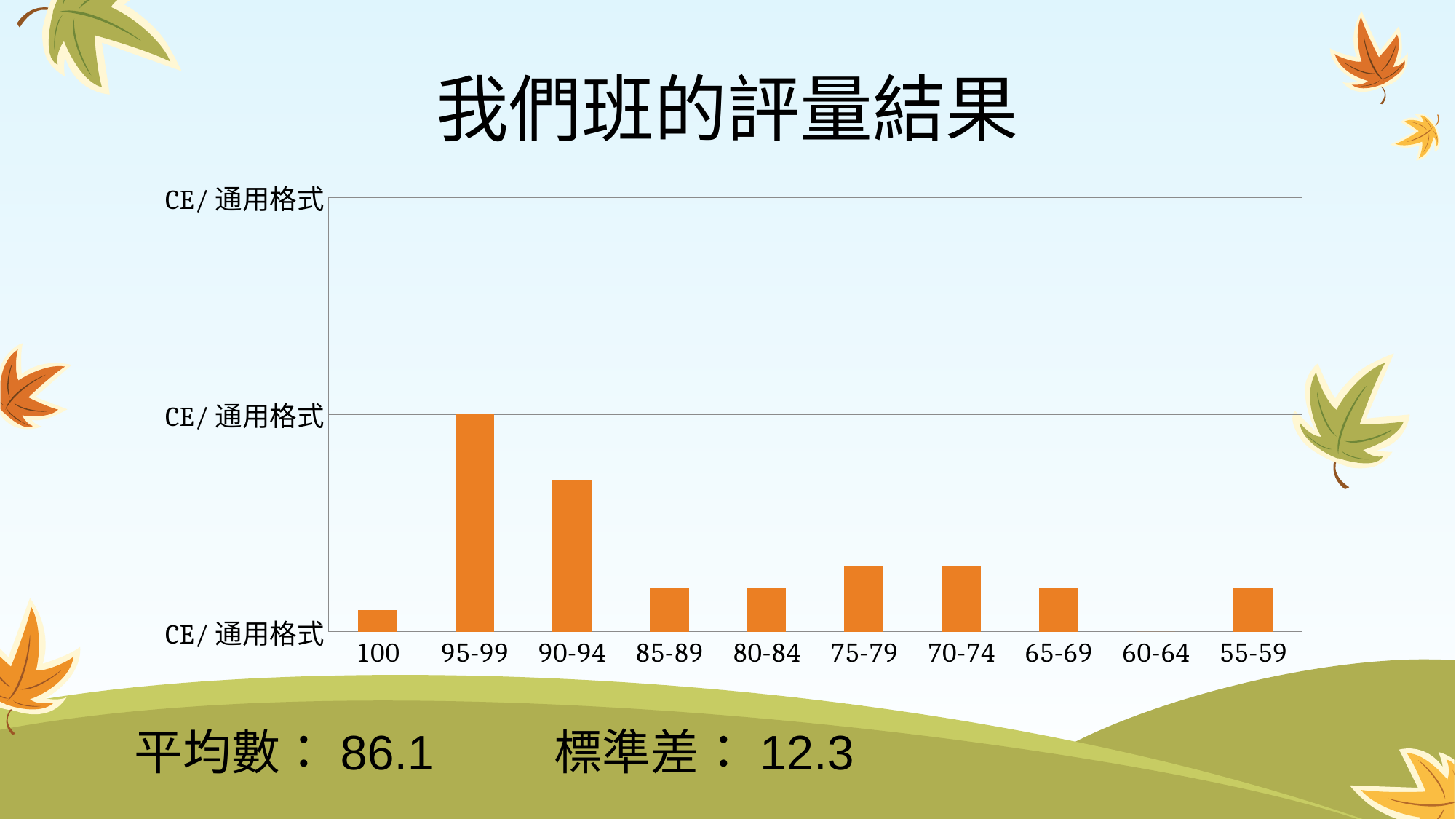

# 我們班的評量結果

### Chart

| Category |  |
|---|---|
| 100 | 1.0 |
| 95-99 | 10.0 |
| 90-94 | 7.0 |
| 85-89 | 2.0 |
| 80-84 | 2.0 |
| 75-79 | 3.0 |
| 70-74 | 3.0 |
| 65-69 | 2.0 |
| 60-64 | 0.0 |
| 55-59 | 2.0 |
平均數：86.1        標準差：12.3